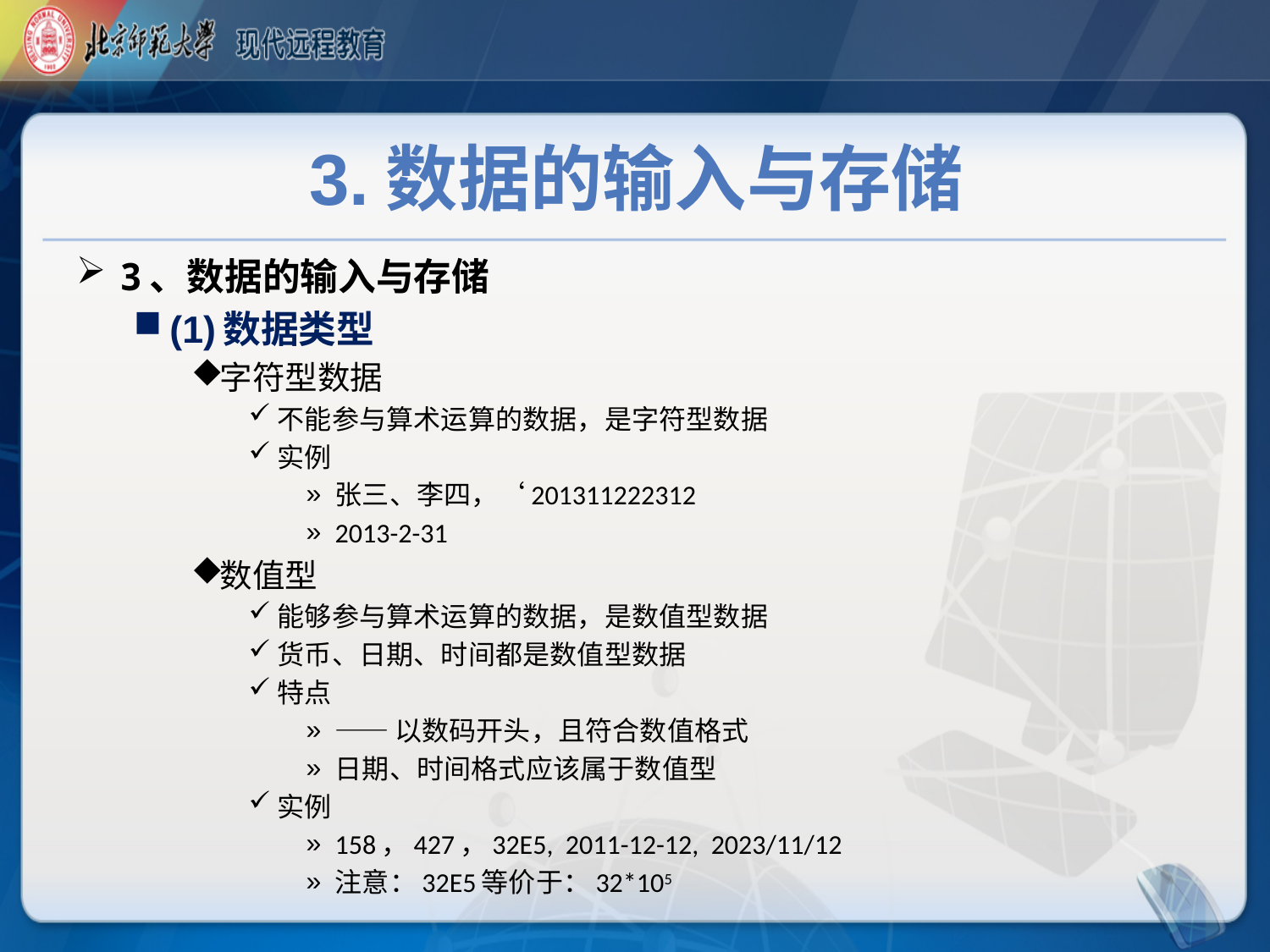

# 3.数据的输入与存储
3、数据的输入与存储
(1)数据类型
字符型数据
不能参与算术运算的数据，是字符型数据
实例
张三、李四，‘201311222312
2013-2-31
数值型
能够参与算术运算的数据，是数值型数据
货币、日期、时间都是数值型数据
特点
——以数码开头，且符合数值格式
日期、时间格式应该属于数值型
实例
158，427，32E5,  2011-12-12,  2023/11/12
注意：32E5等价于：32*105